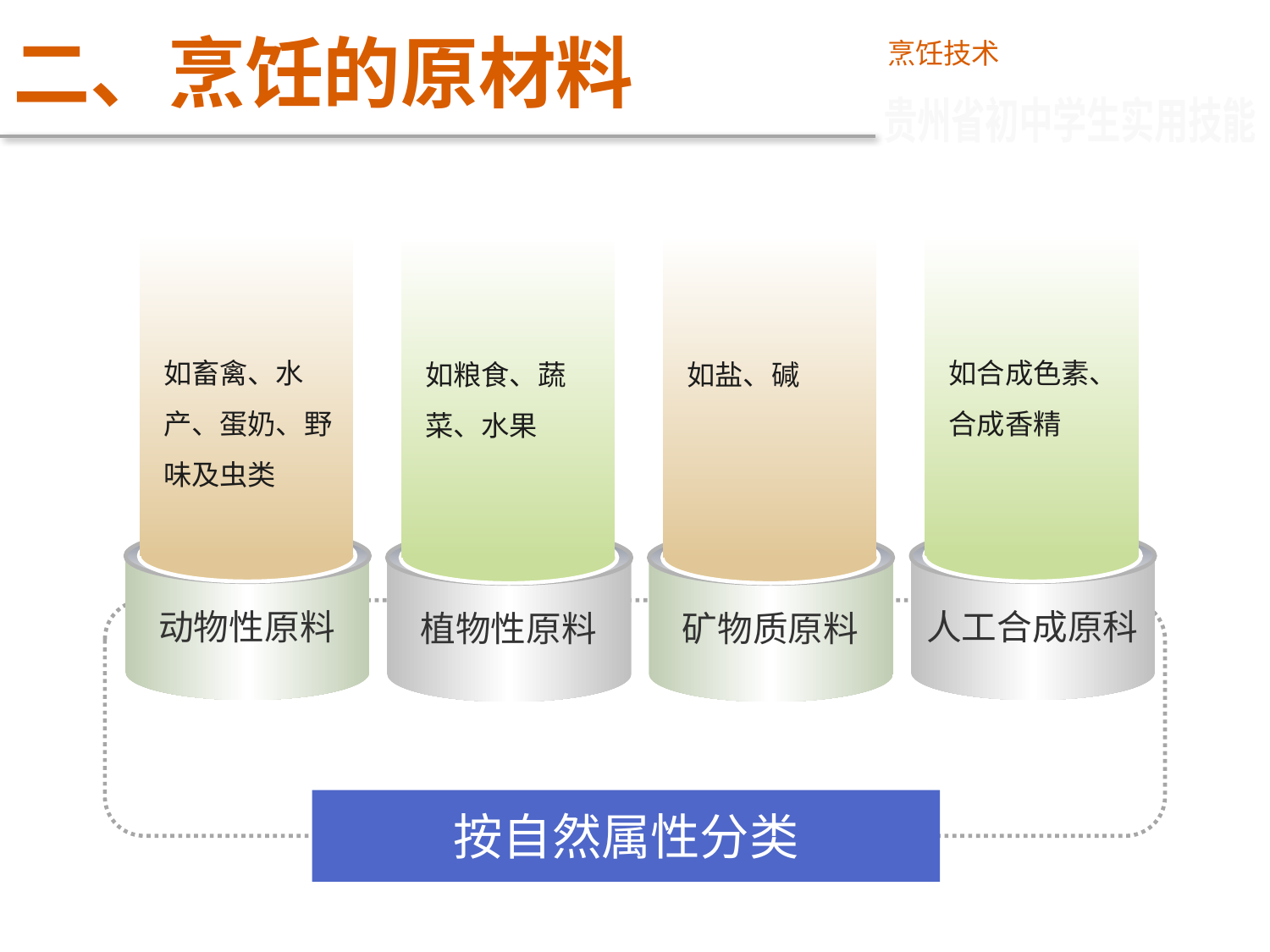

# 二、烹饪的原材料
烹饪技术
贵州省初中学生实用技能

如畜禽、水产、蛋奶、野味及虫类

动物性原料

如合成色素、合成香精

人工合成原科

如粮食、蔬菜、水果

植物性原料

如盐、碱

矿物质原料

按自然属性分类